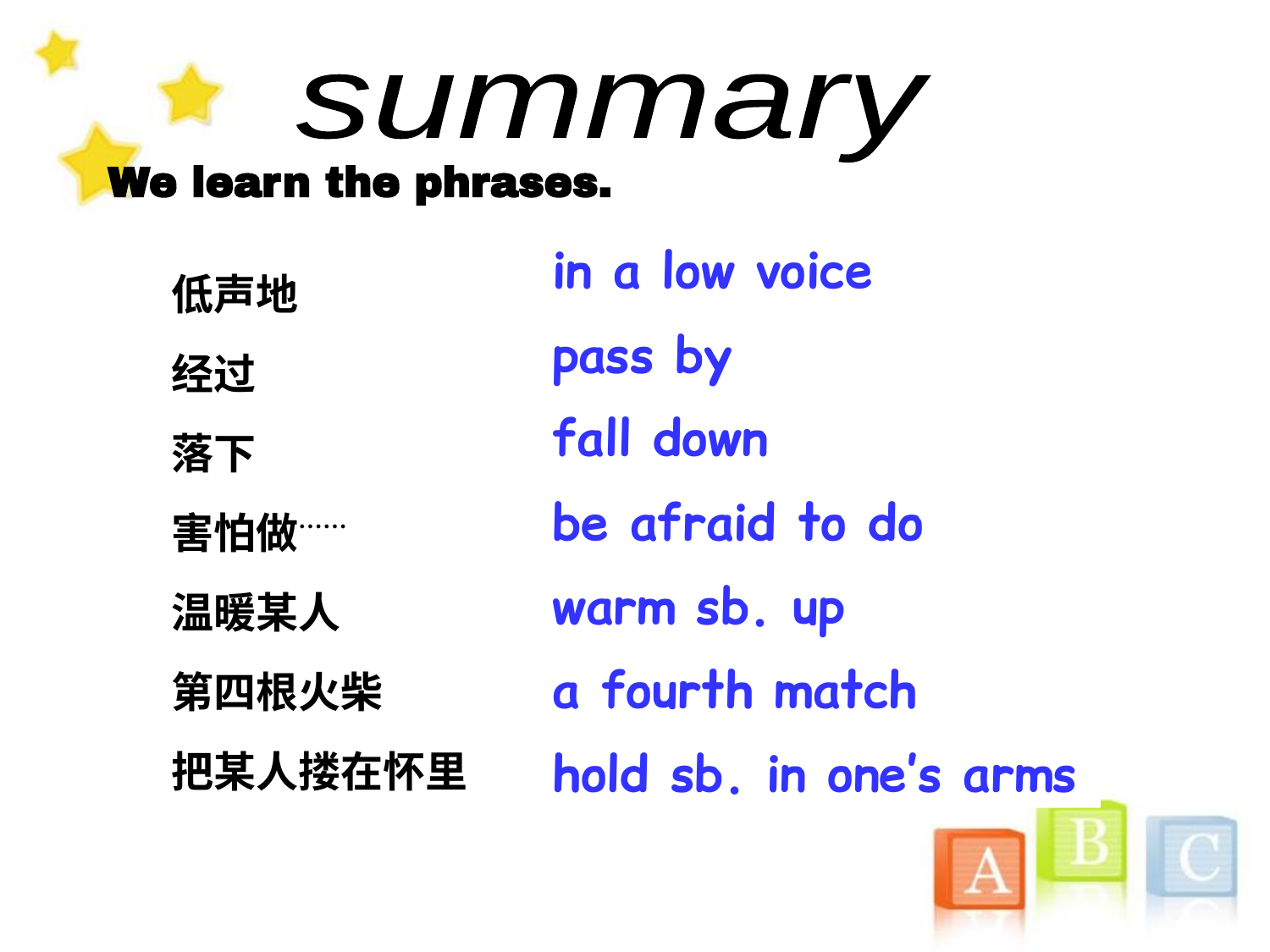

summary
We learn the phrases.
 in a low voice
 pass by
 fall down
 be afraid to do
 warm sb. up
 a fourth match
 hold sb. in one’s arms
低声地
经过
落下
害怕做……
温暖某人
第四根火柴
把某人搂在怀里